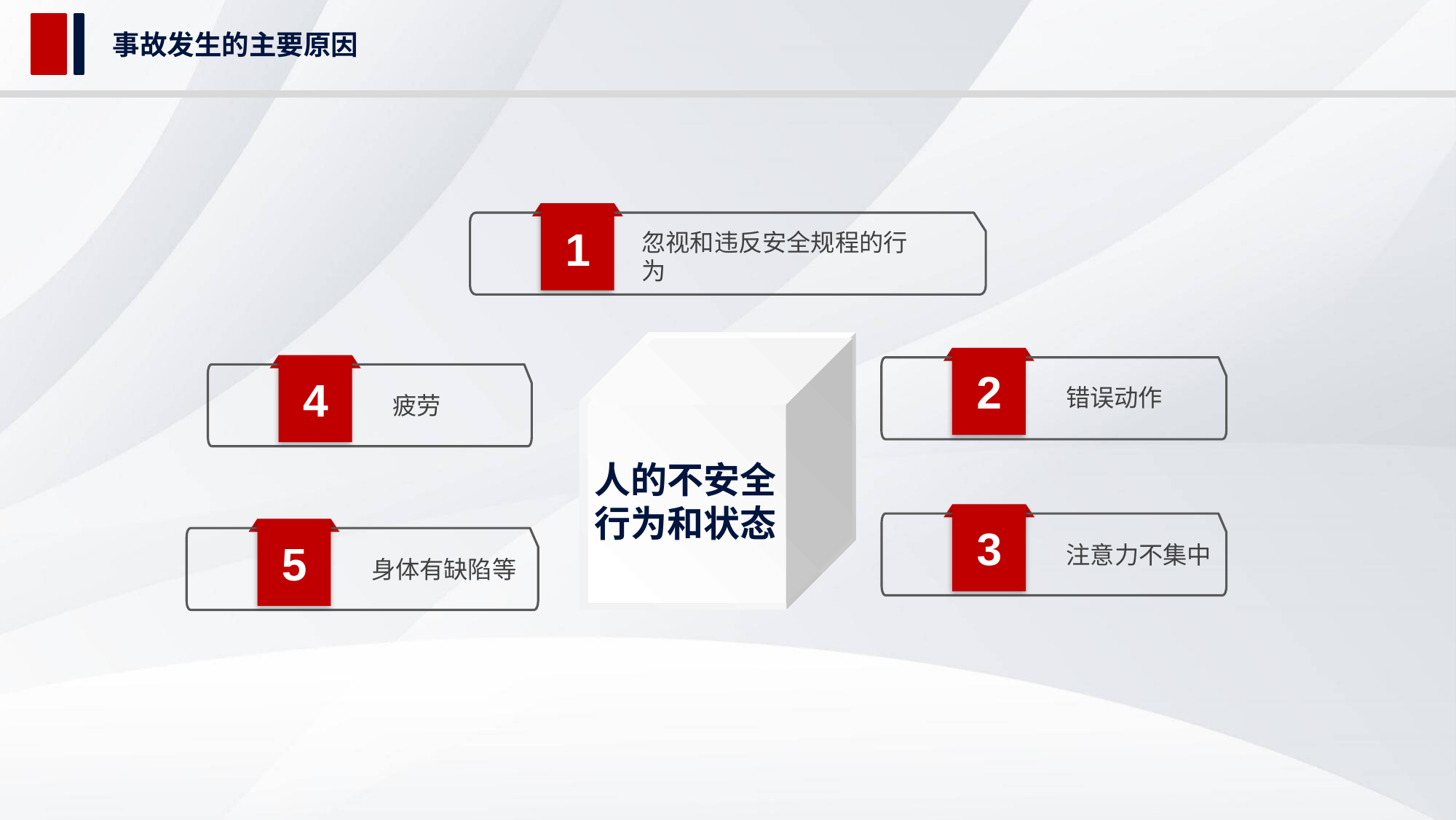

事故发生的主要原因

1
忽视和违反安全规程的行为

人的不安全
行为和状态

2
错误动作

4
疲劳

3
注意力不集中

5
身体有缺陷等